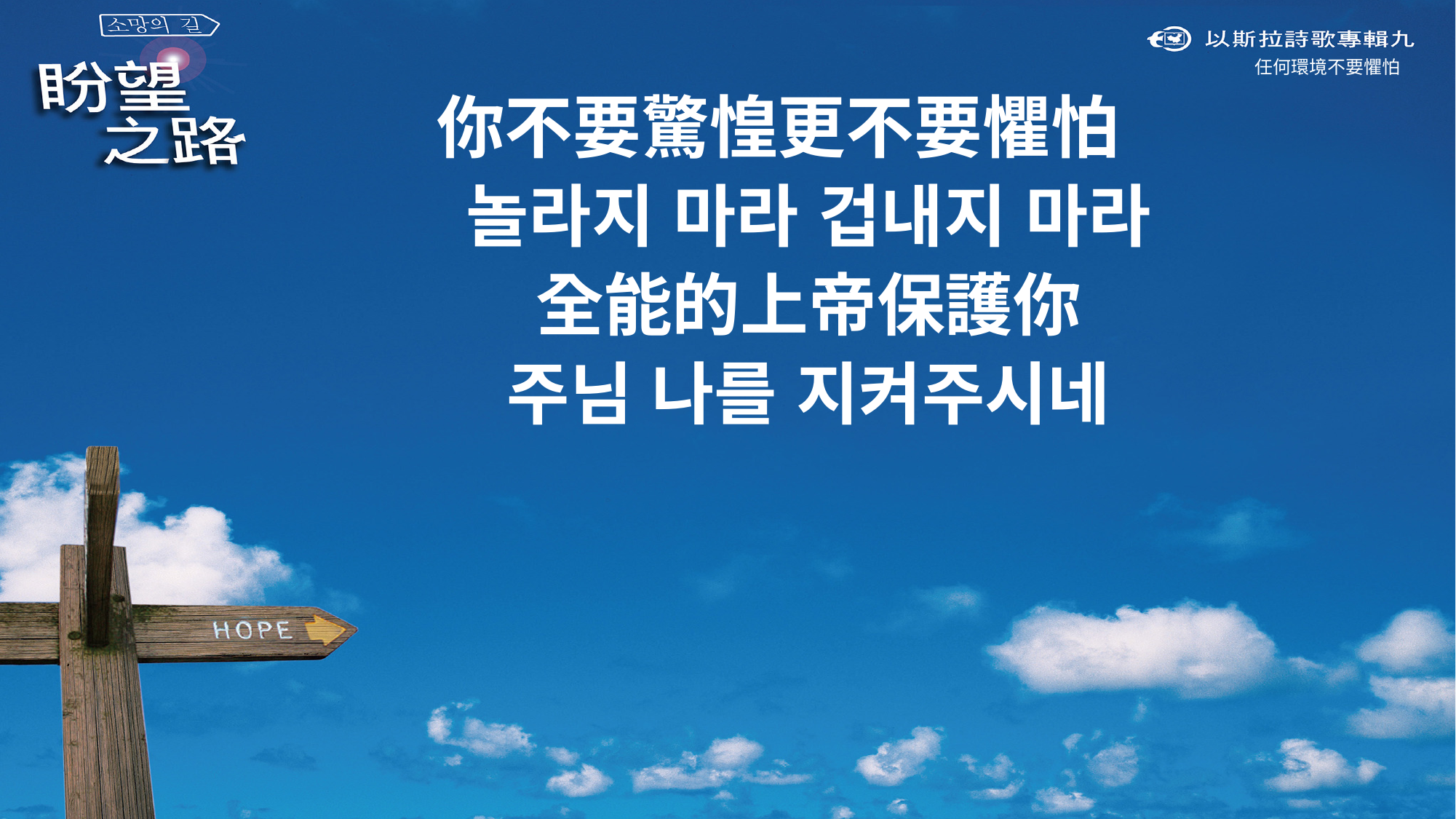

任何環境不要懼怕
你不要驚惶更不要懼怕
놀라지 마라 겁내지 마라
全能的上帝保護你
주님 나를 지켜주시네